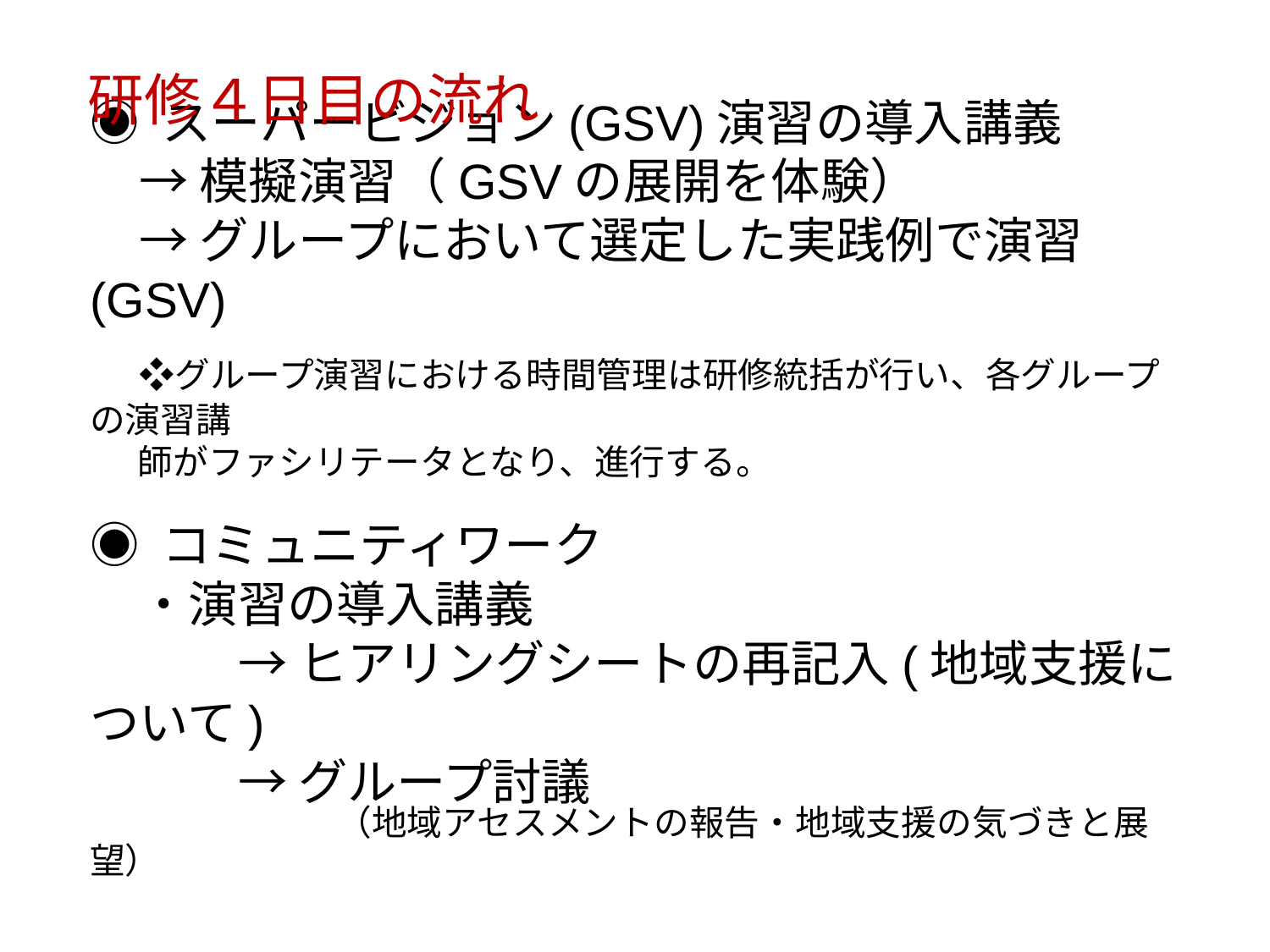

研修４日目の流れ
◉ スーパービジョン(GSV)演習の導入講義
　→ 模擬演習（GSVの展開を体験）
　→ グループにおいて選定した実践例で演習(GSV)

　❖グループ演習における時間管理は研修統括が行い、各グループの演習講
     師がファシリテータとなり、進行する。

◉ コミュニティワーク
　・演習の導入講義
　　　→ ヒアリングシートの再記入(地域支援について)
　　　→ グループ討議
　　　　　（地域アセスメントの報告・地域支援の気づきと展望）